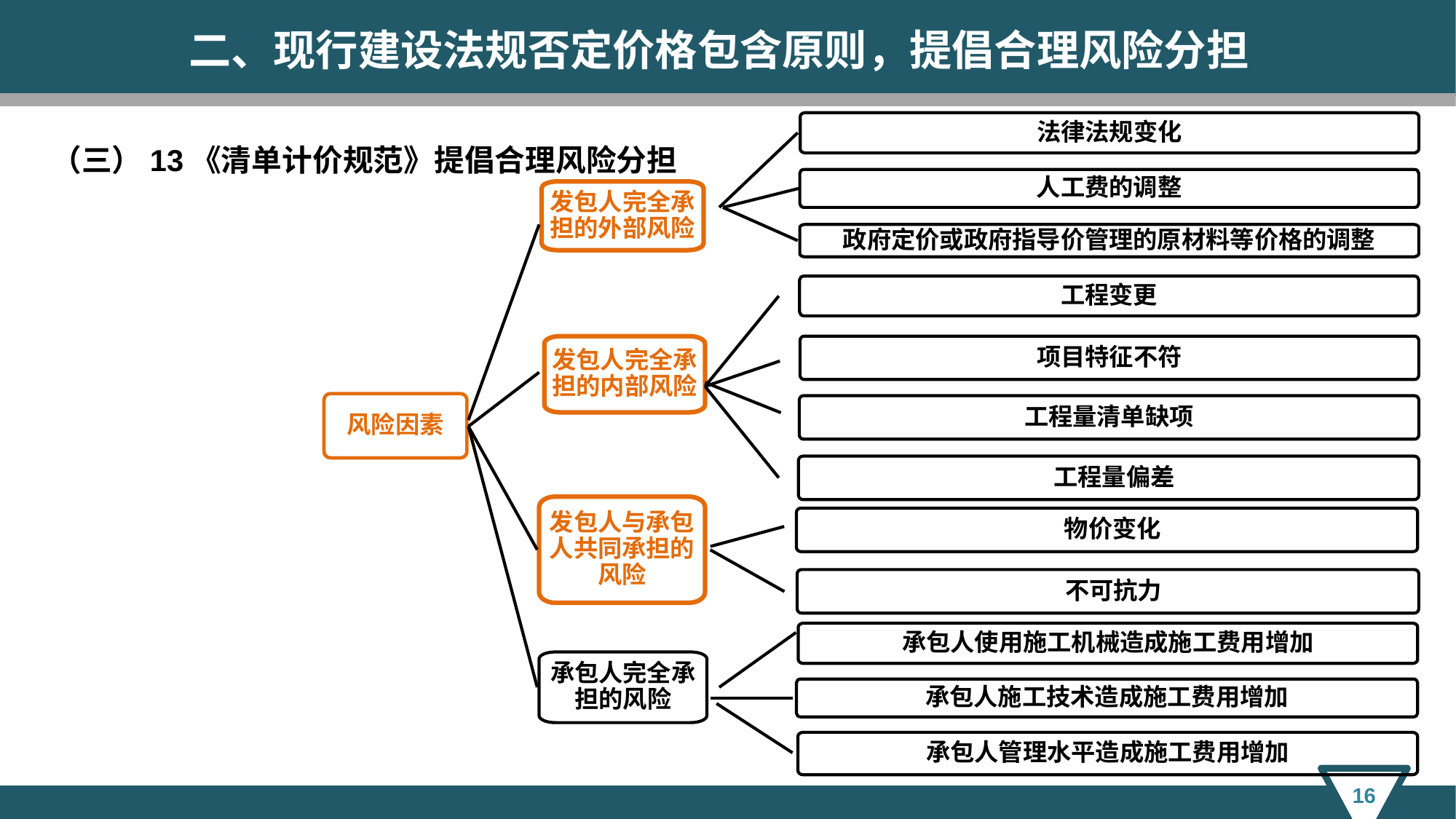

二、现行建设法规否定价格包含原则，提倡合理风险分担
法律法规变化
（三）13《清单计价规范》提倡合理风险分担
人工费的调整
发包人完全承担的外部风险
政府定价或政府指导价管理的原材料等价格的调整
工程变更
项目特征不符
发包人完全承担的内部风险
风险因素
工程量清单缺项
 工程量偏差
发包人与承包人共同承担的风险
 物价变化
 不可抗力
承包人使用施工机械造成施工费用增加
承包人完全承担的风险
承包人施工技术造成施工费用增加
承包人管理水平造成施工费用增加